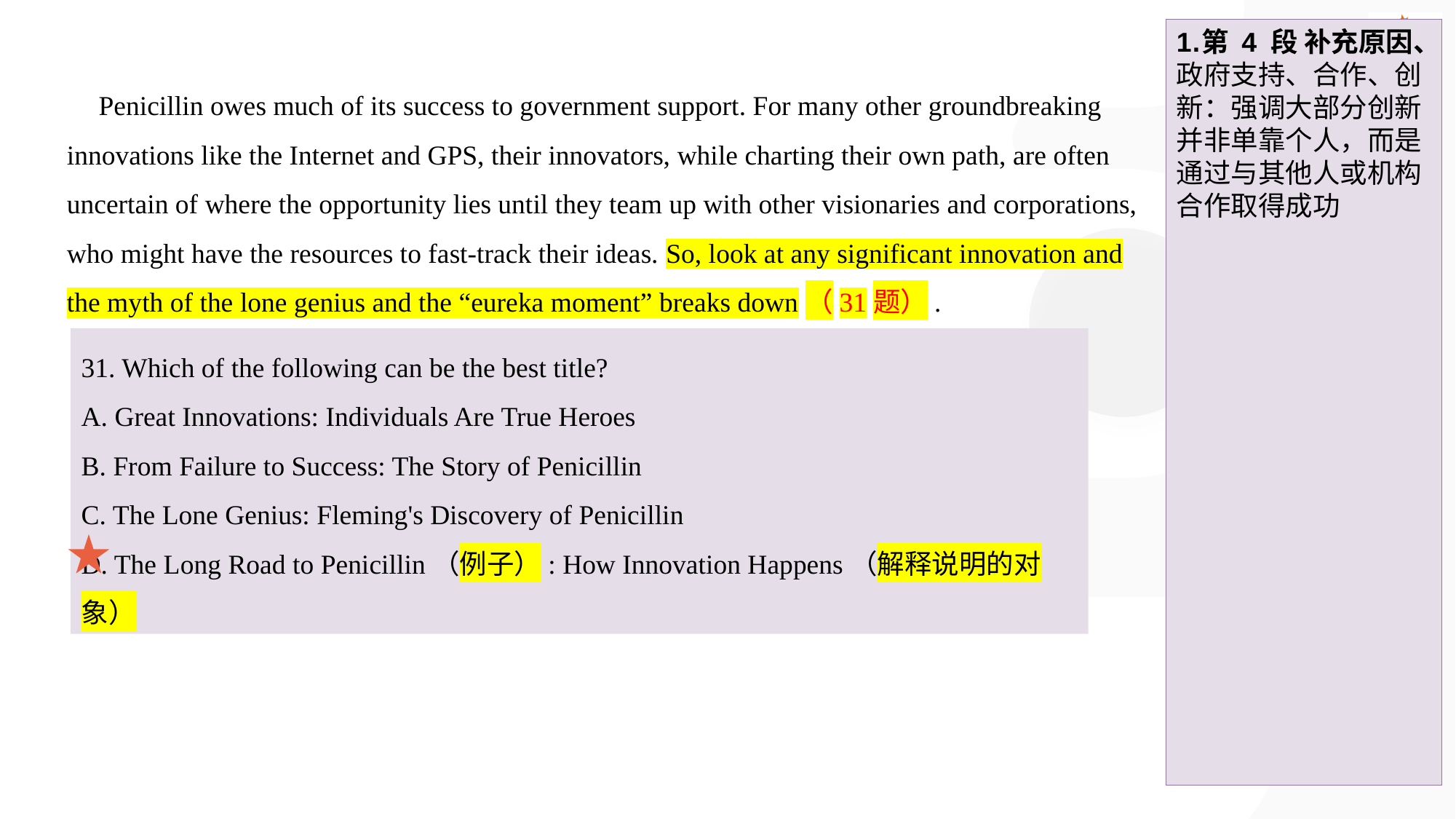

第 4 段 补充原因、政府支持、合作、创新：强调大部分创新并非单靠个人，而是通过与其他人或机构合作取得成功

Penicillin owes much of its success to government support. For many other groundbreaking innovations like the Internet and GPS, their innovators, while charting their own path, are often uncertain of where the opportunity lies until they team up with other visionaries and corporations, who might have the resources to fast-track their ideas. So, look at any significant innovation and the myth of the lone genius and the “eureka moment” breaks down（31题）.
31. Which of the following can be the best title?
A. Great Innovations: Individuals Are True Heroes
B. From Failure to Success: The Story of Penicillin
C. The Lone Genius: Fleming's Discovery of Penicillin
D. The Long Road to Penicillin（例子）: How Innovation Happens（解释说明的对象）